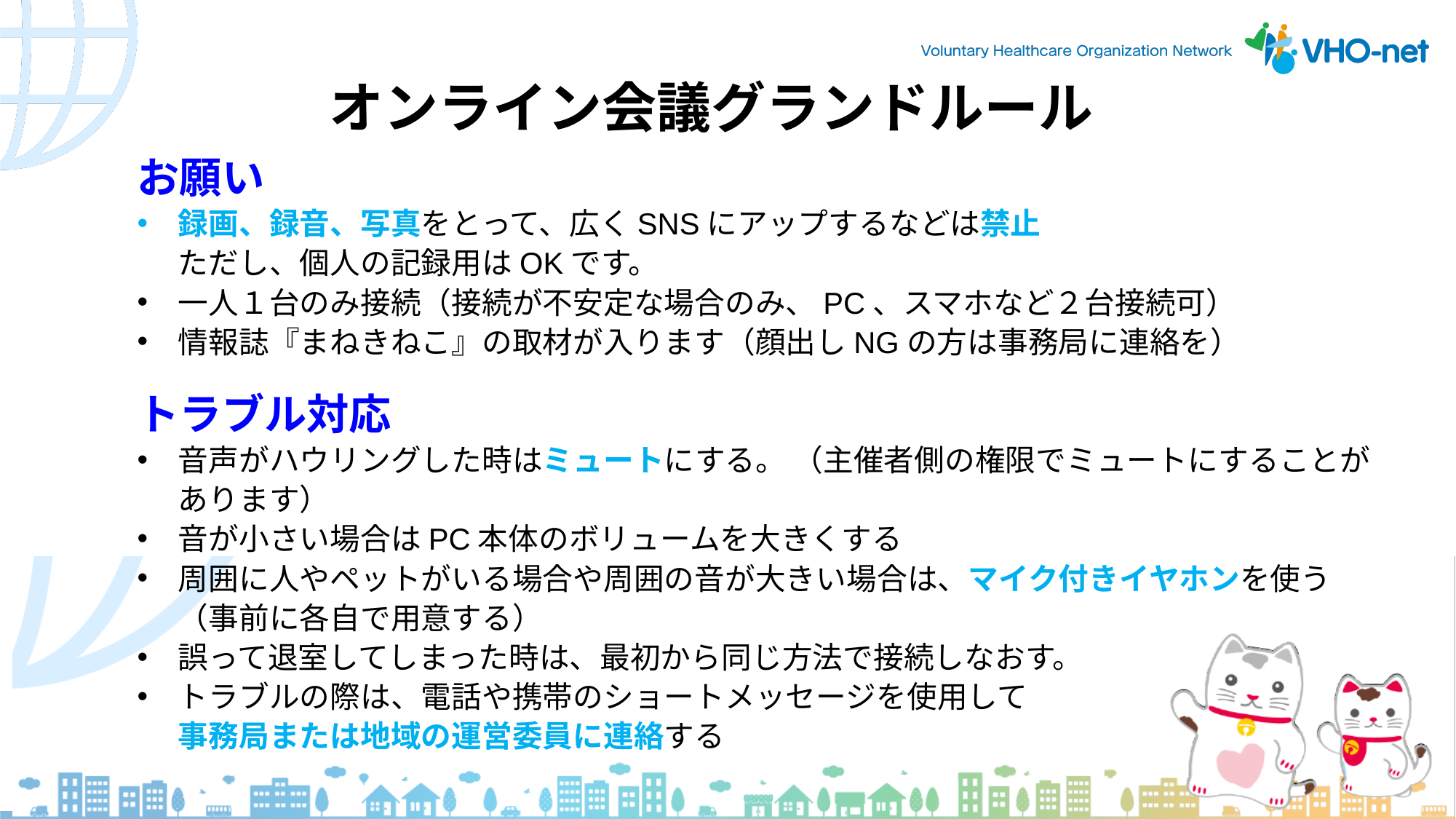

オンライン会議グランドルール
お願い
録画、録音、写真をとって、広くSNSにアップするなどは禁止
ただし、個人の記録用はOKです。
一人１台のみ接続（接続が不安定な場合のみ、PC、スマホなど２台接続可）
情報誌『まねきねこ』の取材が入ります（顔出しNGの方は事務局に連絡を）

トラブル対応
音声がハウリングした時はミュートにする。 （主催者側の権限でミュートにすることがあります）
音が小さい場合はPC本体のボリュームを大きくする
周囲に人やペットがいる場合や周囲の音が大きい場合は、マイク付きイヤホンを使う
     （事前に各自で用意する）
誤って退室してしまった時は、最初から同じ方法で接続しなおす。
トラブルの際は、電話や携帯のショートメッセージを使用して
事務局または地域の運営委員に連絡する